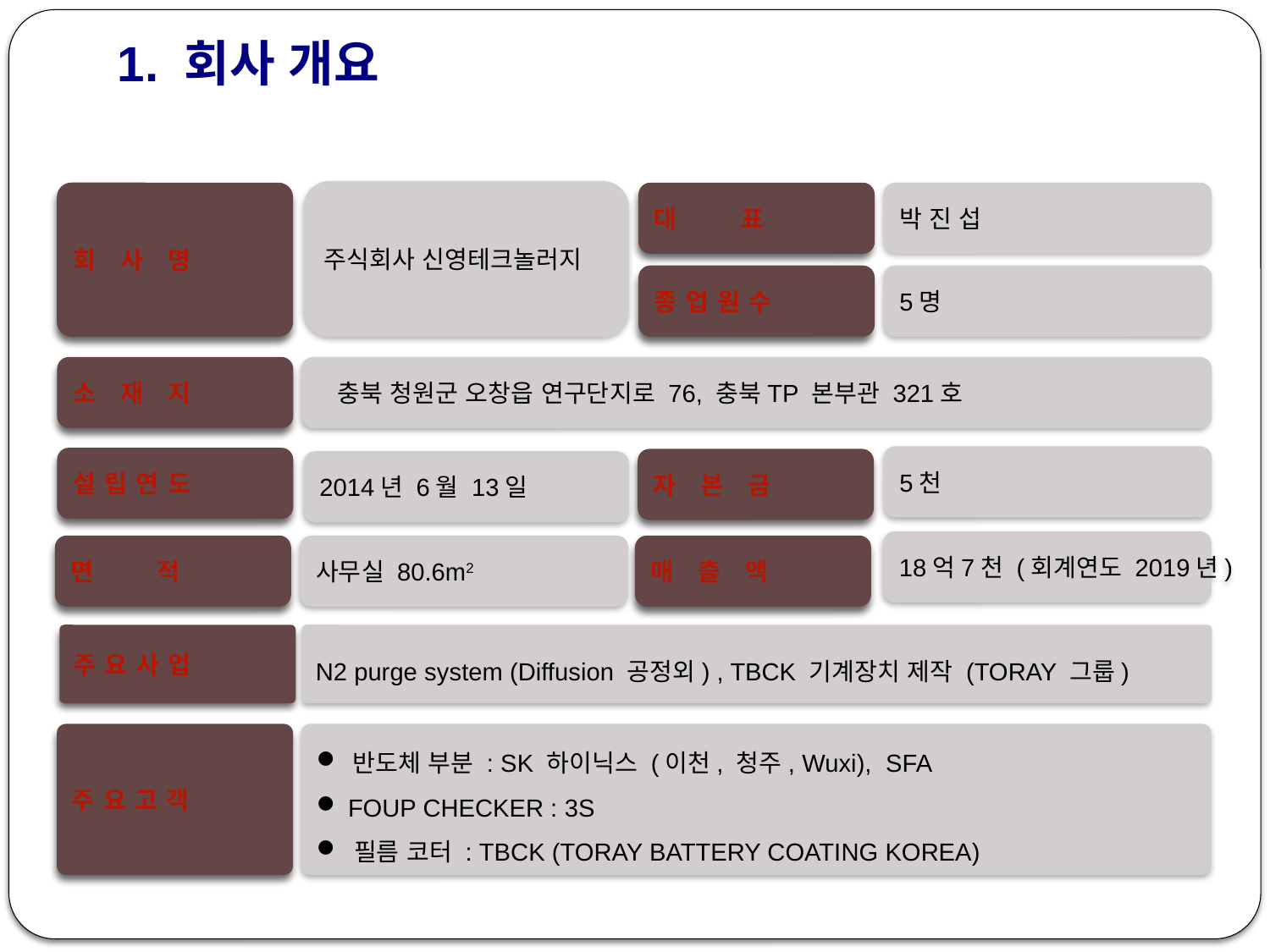

1. 회사 개요
주식회사 신영테크놀러지
회   사   명
대        표
박 진 섭
종 업 원 수
5명
소   재   지
  충북 청원군 오창읍 연구단지로 76, 충북TP 본부관 321호
5천
설 립 연 도
자   본   금
2014년 6월 13일
18억7천 (회계연도 2019년)
면        적
사무실 80.6m2
매   출   액
주 요 사 업
N2 purge system (Diffusion 공정외) , TBCK 기계장치 제작 (TORAY 그룹)
주 요 고 객
 반도체 부분 : SK 하이닉스 (이천, 청주, Wuxi),  SFA
 FOUP CHECKER : 3S
 필름 코터 : TBCK (TORAY BATTERY COATING KOREA)